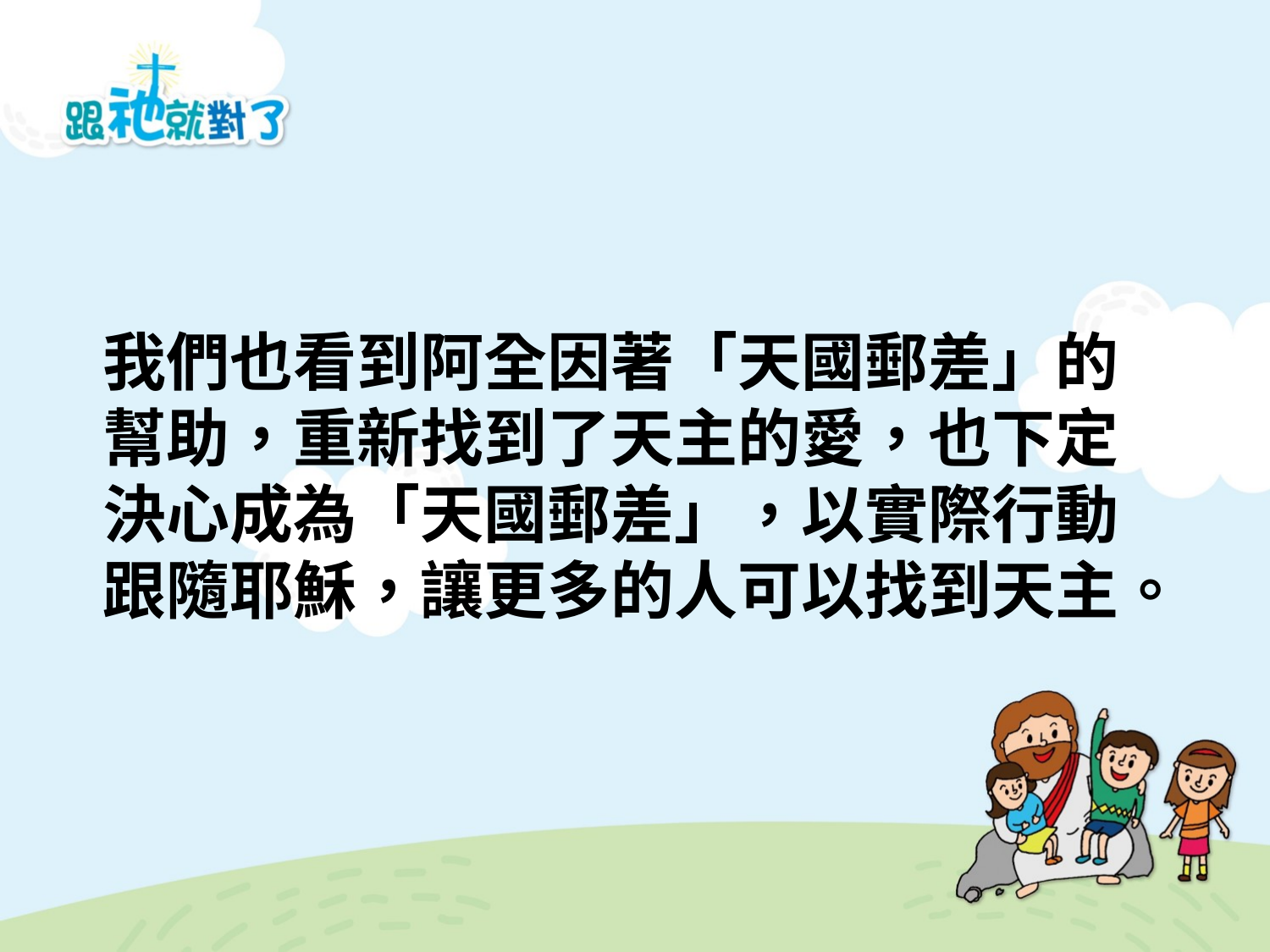

我們也看到阿全因著「天國郵差」的幫助，重新找到了天主的愛，也下定決心成為「天國郵差」，以實際行動跟隨耶穌，讓更多的人可以找到天主。